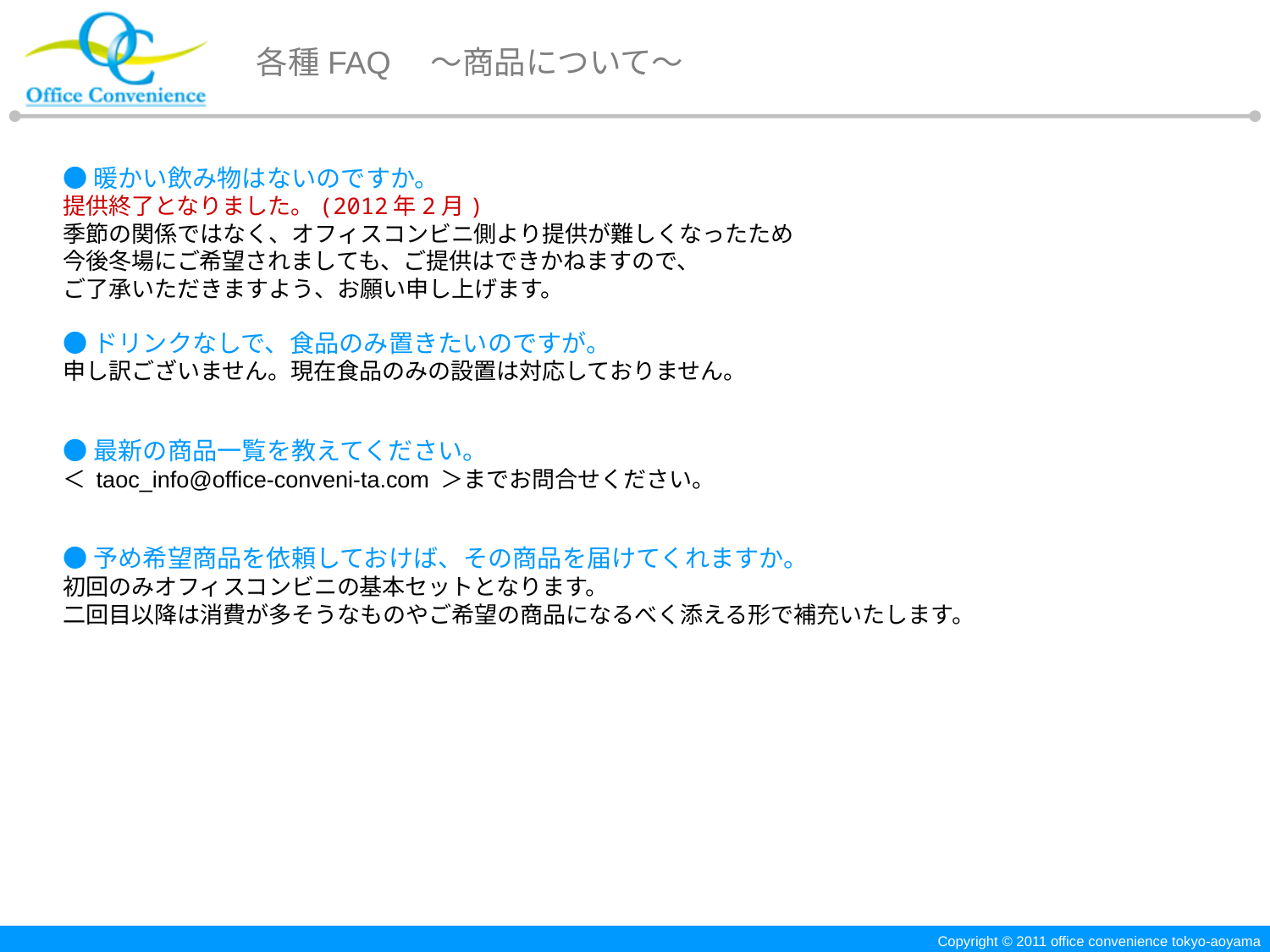

各種FAQ　～商品について～
●暖かい飲み物はないのですか。
提供終了となりました。(2012年2月)
季節の関係ではなく、オフィスコンビニ側より提供が難しくなったため
今後冬場にご希望されましても、ご提供はできかねますので、
ご了承いただきますよう、お願い申し上げます。

●ドリンクなしで、食品のみ置きたいのですが。
申し訳ございません。現在食品のみの設置は対応しておりません。

●最新の商品一覧を教えてください。
＜ taoc_info@office-conveni-ta.com ＞までお問合せください。

●予め希望商品を依頼しておけば、その商品を届けてくれますか。
初回のみオフィスコンビニの基本セットとなります。
二回目以降は消費が多そうなものやご希望の商品になるべく添える形で補充いたします。